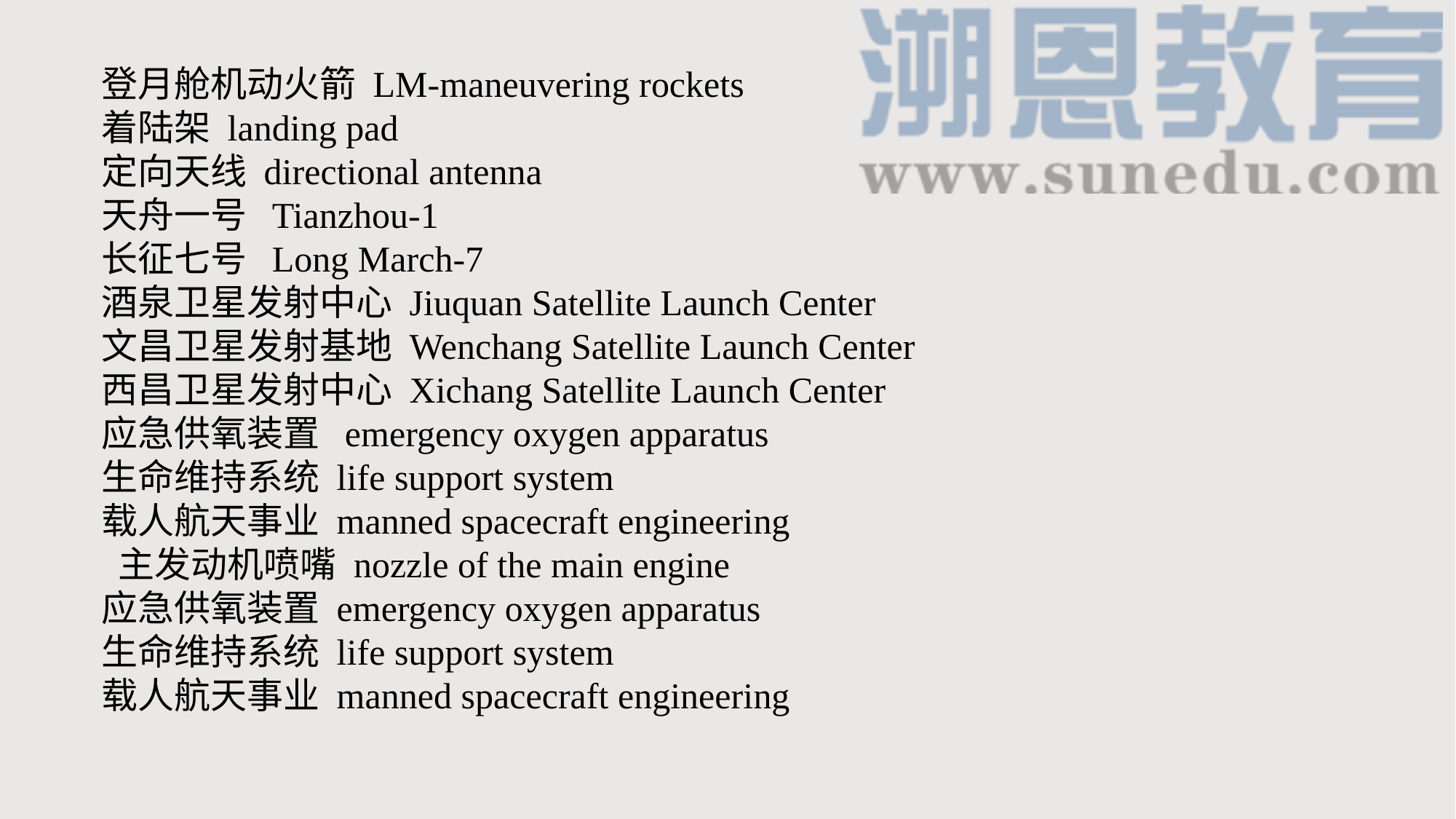

登月舱机动火箭 LM-maneuvering rockets
着陆架 landing pad
定向天线 directional antenna
天舟一号  Tianzhou-1
长征七号  Long March-7
酒泉卫星发射中心 Jiuquan Satellite Launch Center
文昌卫星发射基地 Wenchang Satellite Launch Center
西昌卫星发射中心 Xichang Satellite Launch Center
应急供氧装置  emergency oxygen apparatus
生命维持系统 life support system
载人航天事业 manned spacecraft engineering
 主发动机喷嘴 nozzle of the main engine
应急供氧装置 emergency oxygen apparatus
生命维持系统 life support system
载人航天事业 manned spacecraft engineering